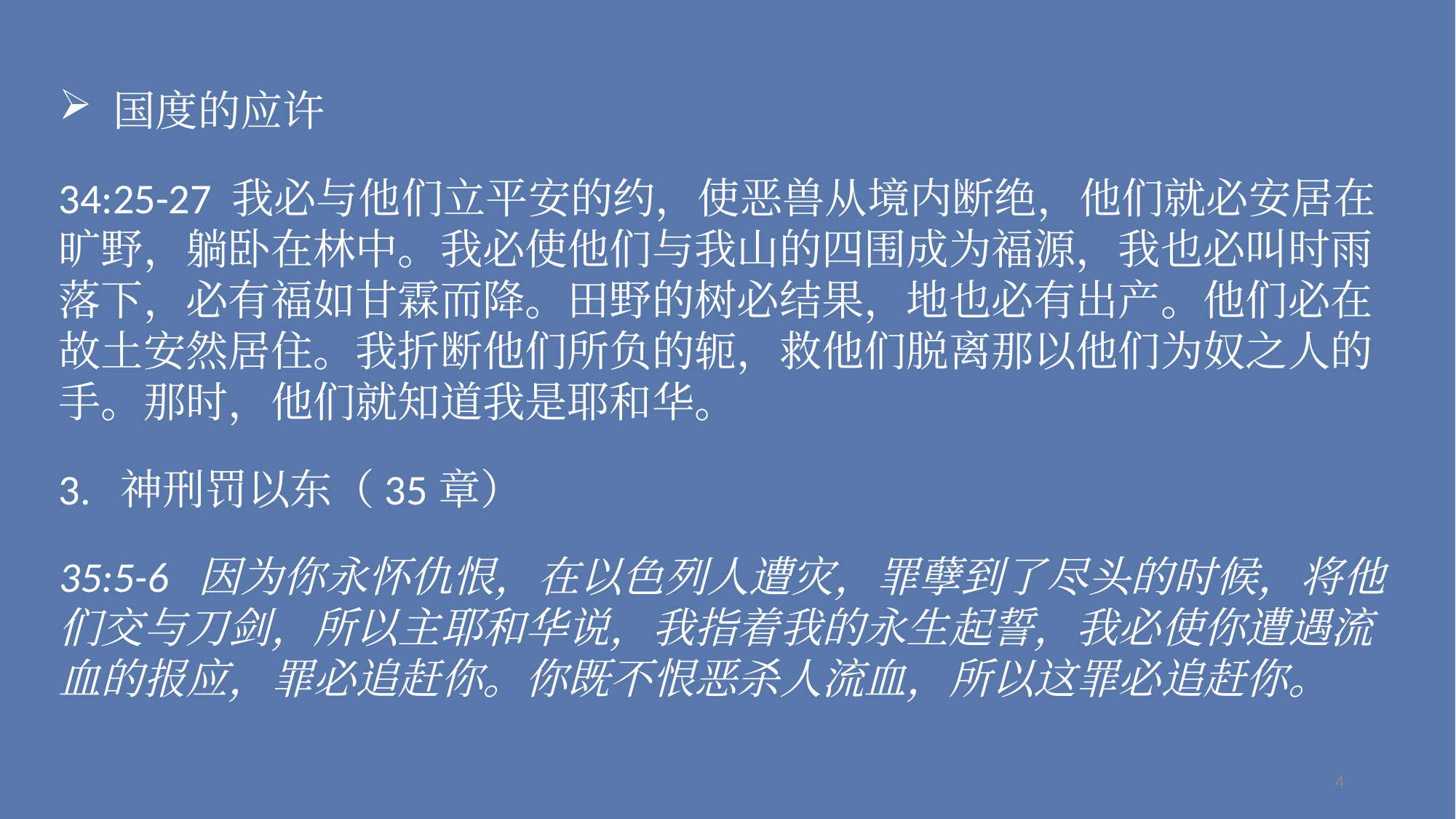

国度的应许
34:25-27 我必与他们立平安的约，使恶兽从境内断绝，他们就必安居在旷野，躺卧在林中。我必使他们与我山的四围成为福源，我也必叫时雨落下，必有福如甘霖而降。田野的树必结果，地也必有出产。他们必在故土安然居住。我折断他们所负的轭，救他们脱离那以他们为奴之人的手。那时，他们就知道我是耶和华。
3.  神刑罚以东（35章）
35:5-6  因为你永怀仇恨，在以色列人遭灾，罪孽到了尽头的时候，将他们交与刀剑，所以主耶和华说，我指着我的永生起誓，我必使你遭遇流血的报应，罪必追赶你。你既不恨恶杀人流血，所以这罪必追赶你。
4